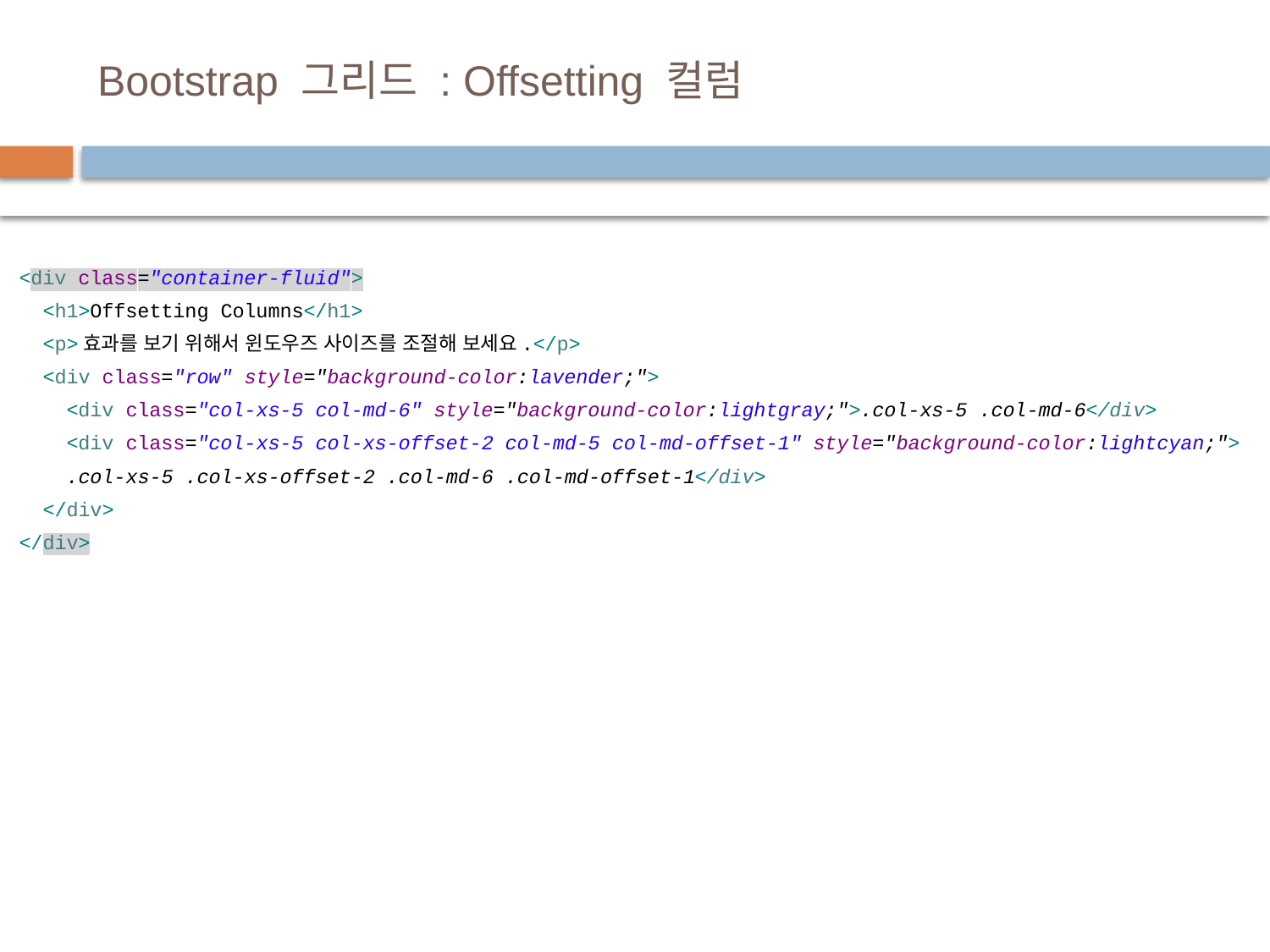

# Bootstrap 그리드 : Offsetting 컬럼
<div class="container-fluid">
  <h1>Offsetting Columns</h1>
  <p>효과를 보기 위해서 윈도우즈 사이즈를 조절해 보세요.</p>
  <div class="row" style="background-color:lavender;">
    <div class="col-xs-5 col-md-6" style="background-color:lightgray;">.col-xs-5 .col-md-6</div>
    <div class="col-xs-5 col-xs-offset-2 col-md-5 col-md-offset-1" style="background-color:lightcyan;">
    .col-xs-5 .col-xs-offset-2 .col-md-6 .col-md-offset-1</div>
  </div>
</div>